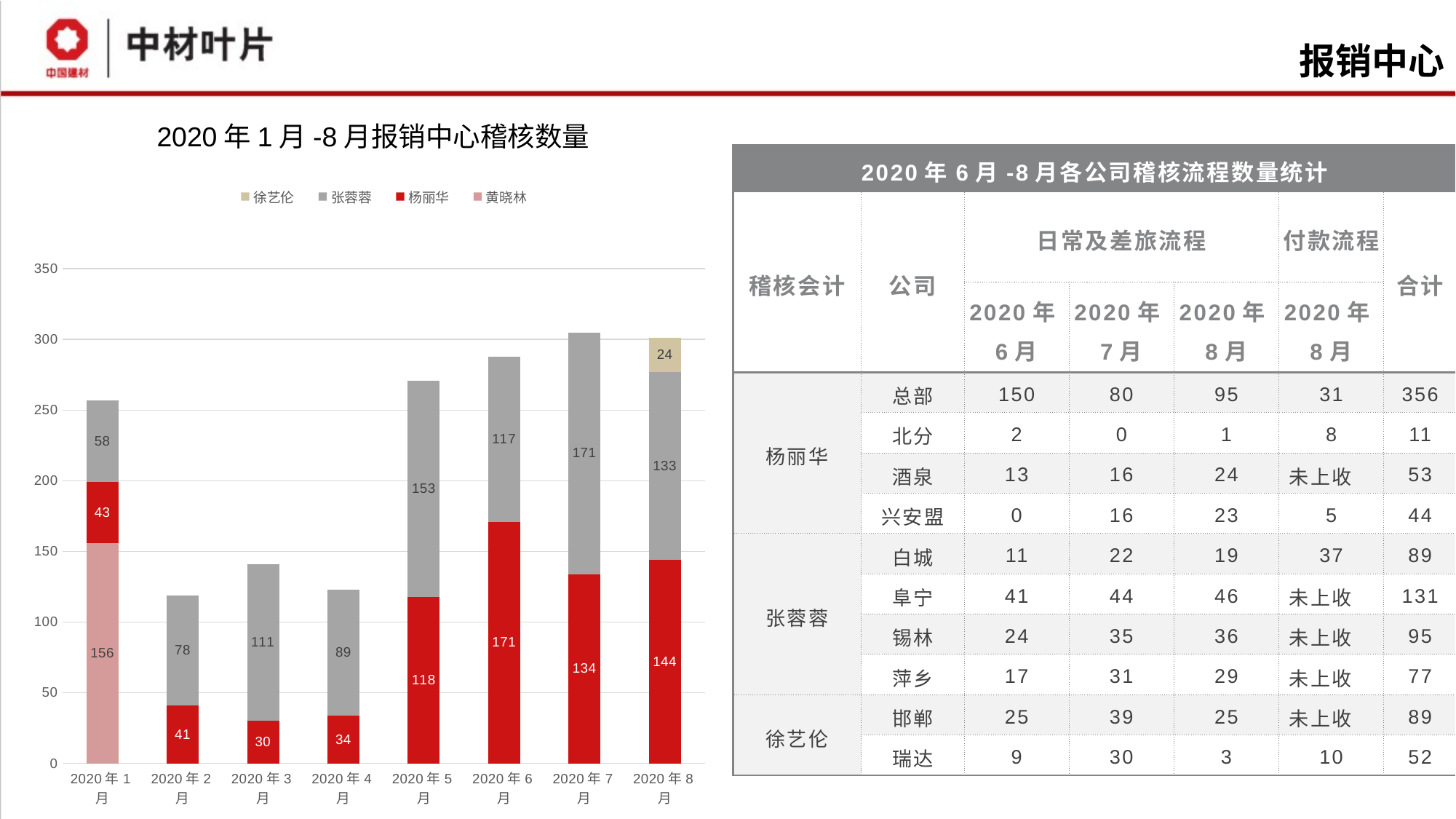

# 报销中心

### Chart

| Category | 黄晓林 | 杨丽华 | 张蓉蓉 | 徐艺伦 |
|---|---|---|---|---|
| 2020年1月 | 156.0 | 43.0 | 58.0 | None |
| 2020年2月 | None | 41.0 | 78.0 | None |
| 2020年3月 | None | 30.0 | 111.0 | None |
| 2020年4月 | None | 34.0 | 89.0 | None |
| 2020年5月 | None | 118.0 | 153.0 | None |
| 2020年6月 | None | 171.0 | 117.0 | None |
| 2020年7月 | None | 134.0 | 171.0 | None |
| 2020年8月 | None | 144.0 | 133.0 | 24.0 |
2020年1月-8月报销中心稽核数量
| 2020年6月-8月各公司稽核流程数量统计 |  |  |  |  |  |  |
| --- | --- | --- | --- | --- | --- | --- |
| 稽核会计 | 公司 | 日常及差旅流程 |  |  | 付款流程 | 合计 |
|  |  | 2020年6月 | 2020年7月 | 2020年8月 | 2020年8月 |  |
| 杨丽华 | 总部 | 150 | 80 | 95 | 31 | 356 |
|  | 北分 | 2 | 0 | 1 | 8 | 11 |
|  | 酒泉 | 13 | 16 | 24 | 未上收 | 53 |
|  | 兴安盟 | 0 | 16 | 23 | 5 | 44 |
| 张蓉蓉 | 白城 | 11 | 22 | 19 | 37 | 89 |
|  | 阜宁 | 41 | 44 | 46 | 未上收 | 131 |
|  | 锡林 | 24 | 35 | 36 | 未上收 | 95 |
|  | 萍乡 | 17 | 31 | 29 | 未上收 | 77 |
| 徐艺伦 | 邯郸 | 25 | 39 | 25 | 未上收 | 89 |
|  | 瑞达 | 9 | 30 | 3 | 10 | 52 |